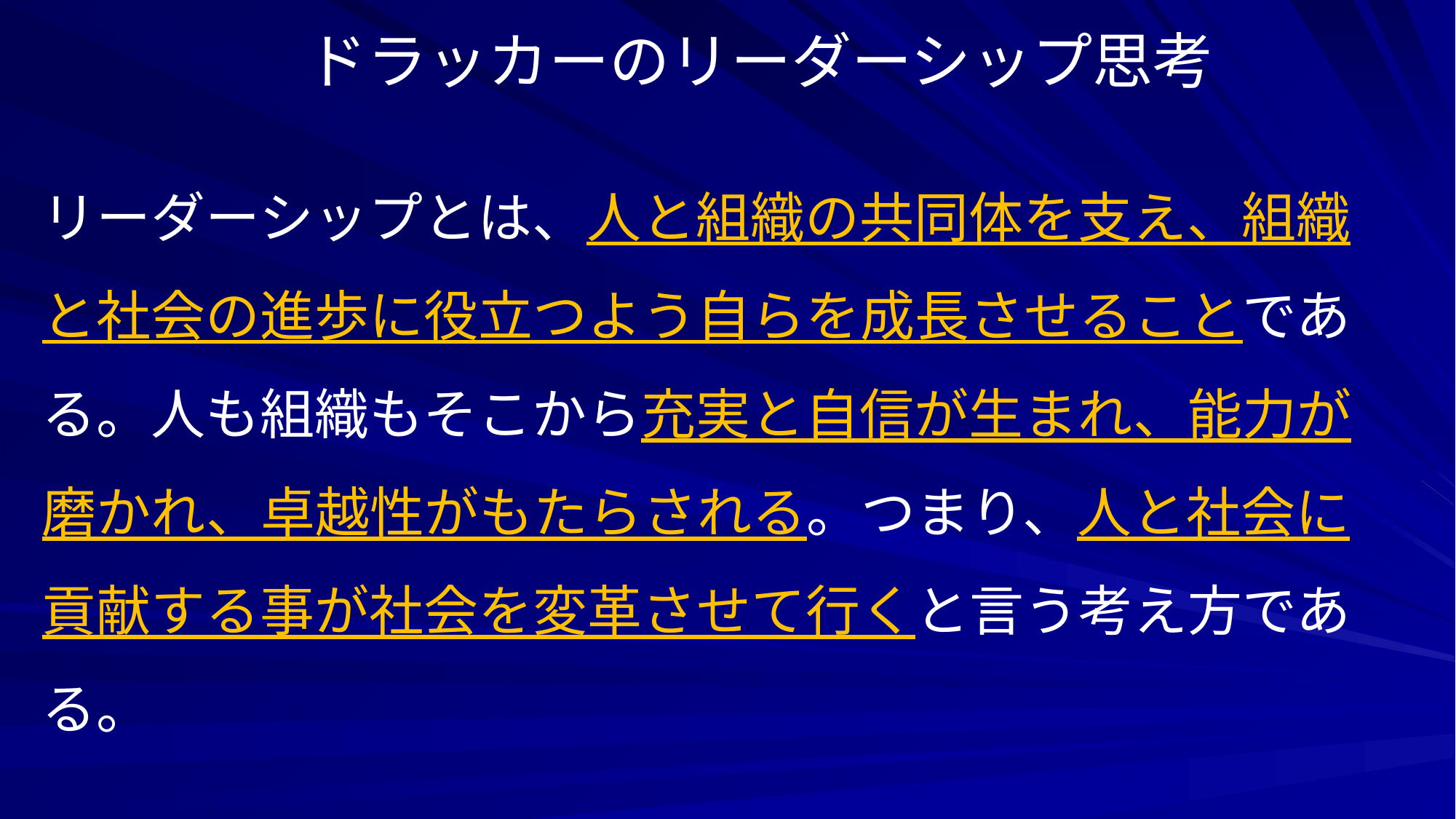

ドラッカーのリーダーシップ思考
リーダーシップとは、人と組織の共同体を支え、組織と社会の進歩に役立つよう自らを成長させることである。人も組織もそこから充実と自信が生まれ、能力が磨かれ、卓越性がもたらされる。つまり、人と社会に貢献する事が社会を変革させて行くと言う考え方である。